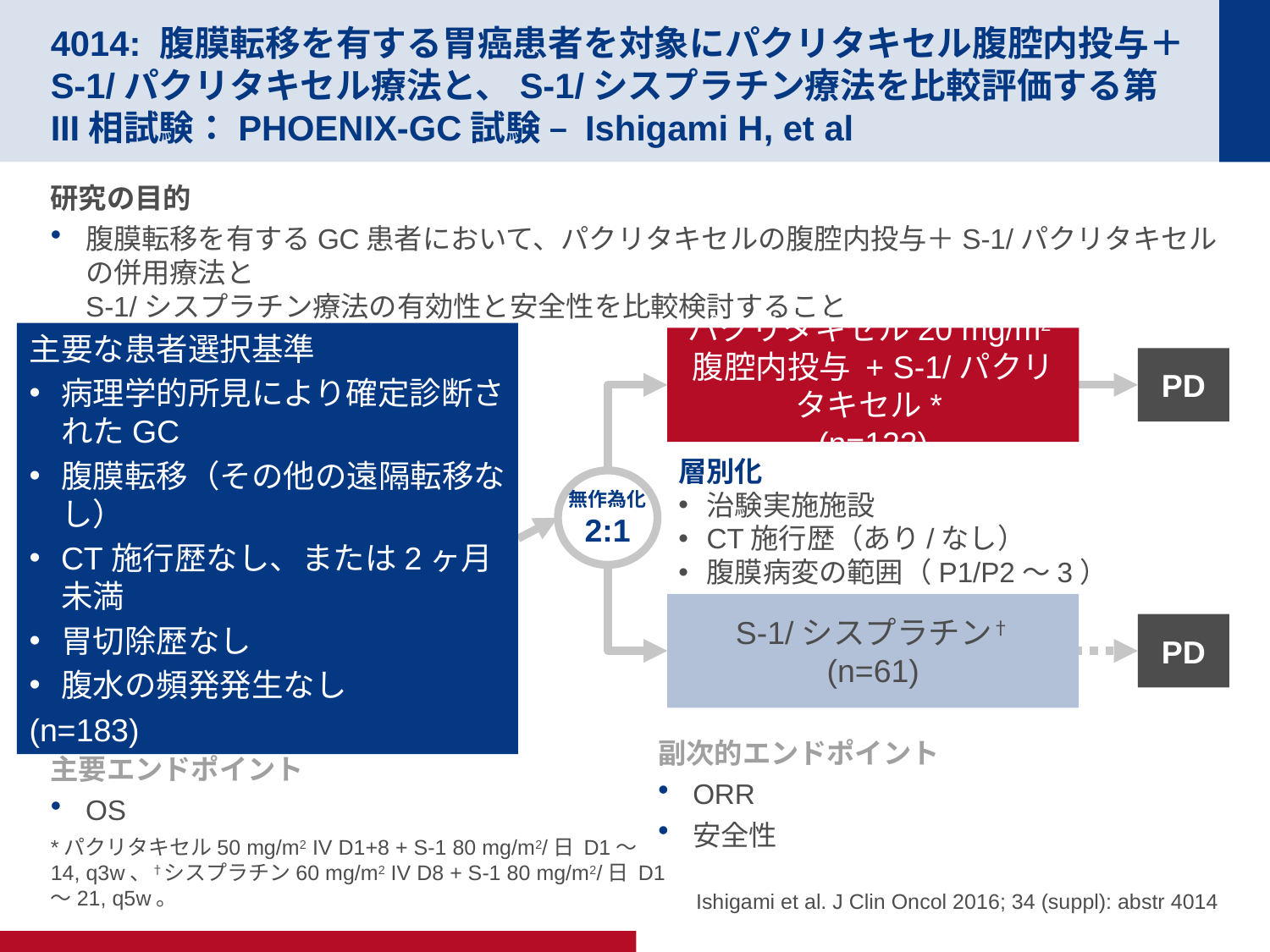

# 4014: 腹膜転移を有する胃癌患者を対象にパクリタキセル腹腔内投与＋S-1/パクリタキセル療法と、S-1/シスプラチン療法を比較評価する第III相試験：PHOENIX-GC試験 – Ishigami H, et al
研究の目的
腹膜転移を有するGC患者において、パクリタキセルの腹腔内投与＋S-1/パクリタキセルの併用療法と
S-1/シスプラチン療法の有効性と安全性を比較検討すること
主要な患者選択基準
病理学的所見により確定診断されたGC
腹膜転移（その他の遠隔転移なし）
CT施行歴なし、または2ヶ月未満
胃切除歴なし
腹水の頻発発生なし
(n=183)
パクリタキセル20 mg/m2腹腔内投与 + S-1/パクリタキセル*
(n=122)
PD
層別化
治験実施施設
CT施行歴（あり/なし）
腹膜病変の範囲（P1/P2～3）
無作為化
2:1
S-1/シスプラチン†
(n=61)
PD
副次的エンドポイント
ORR
安全性
主要エンドポイント
OS

 Ishigami et al. J Clin Oncol 2016; 34 (suppl): abstr 4014
*パクリタキセル50 mg/m2 IV D1+8 + S-1 80 mg/m2/日 D1～14, q3w、†シスプラチン60 mg/m2 IV D8 + S-1 80 mg/m2/日 D1～21, q5w。